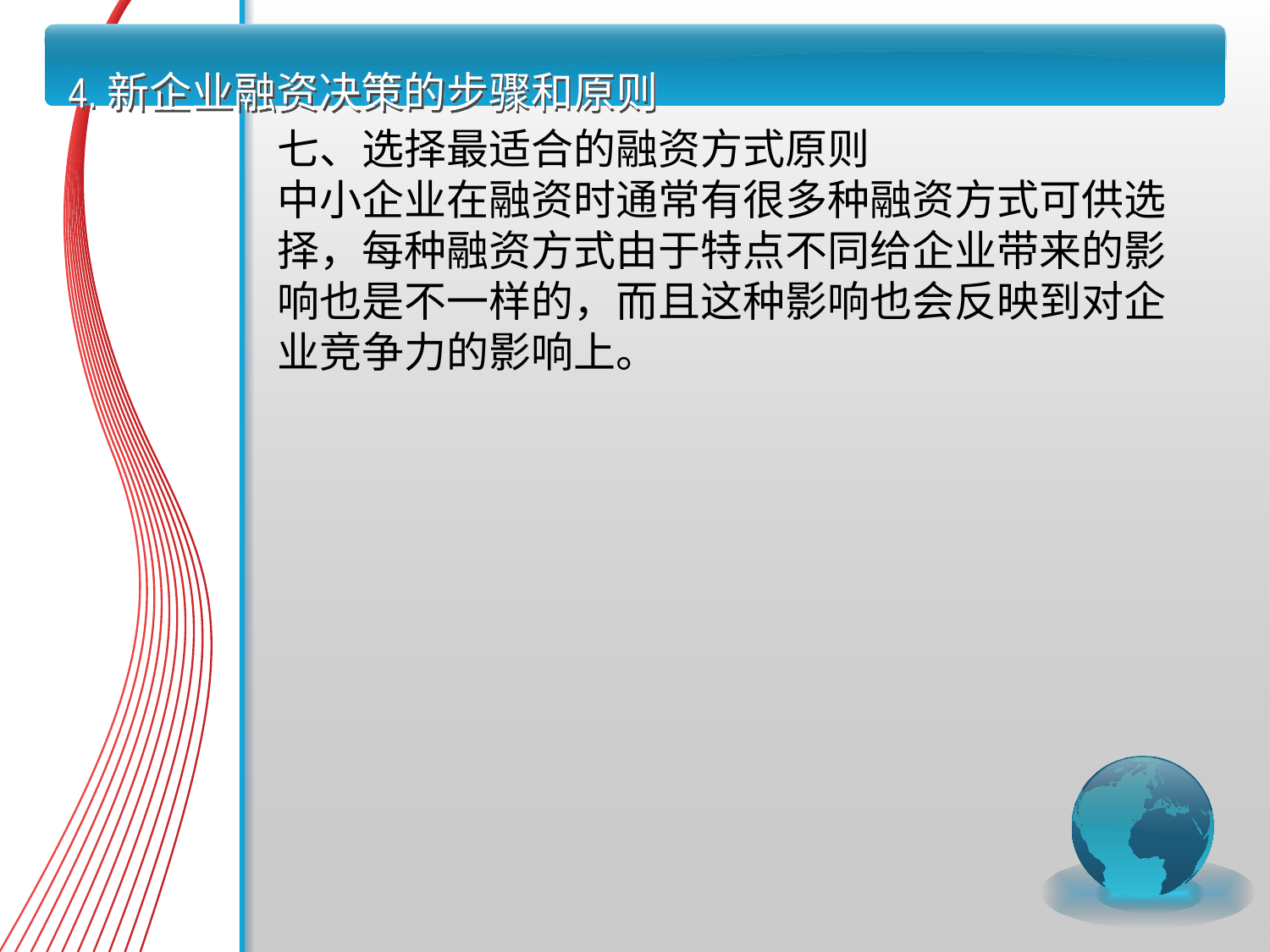

# 4.新企业融资决策的步骤和原则
七、选择最适合的融资方式原则
中小企业在融资时通常有很多种融资方式可供选择，每种融资方式由于特点不同给企业带来的影响也是不一样的，而且这种影响也会反映到对企业竞争力的影响上。